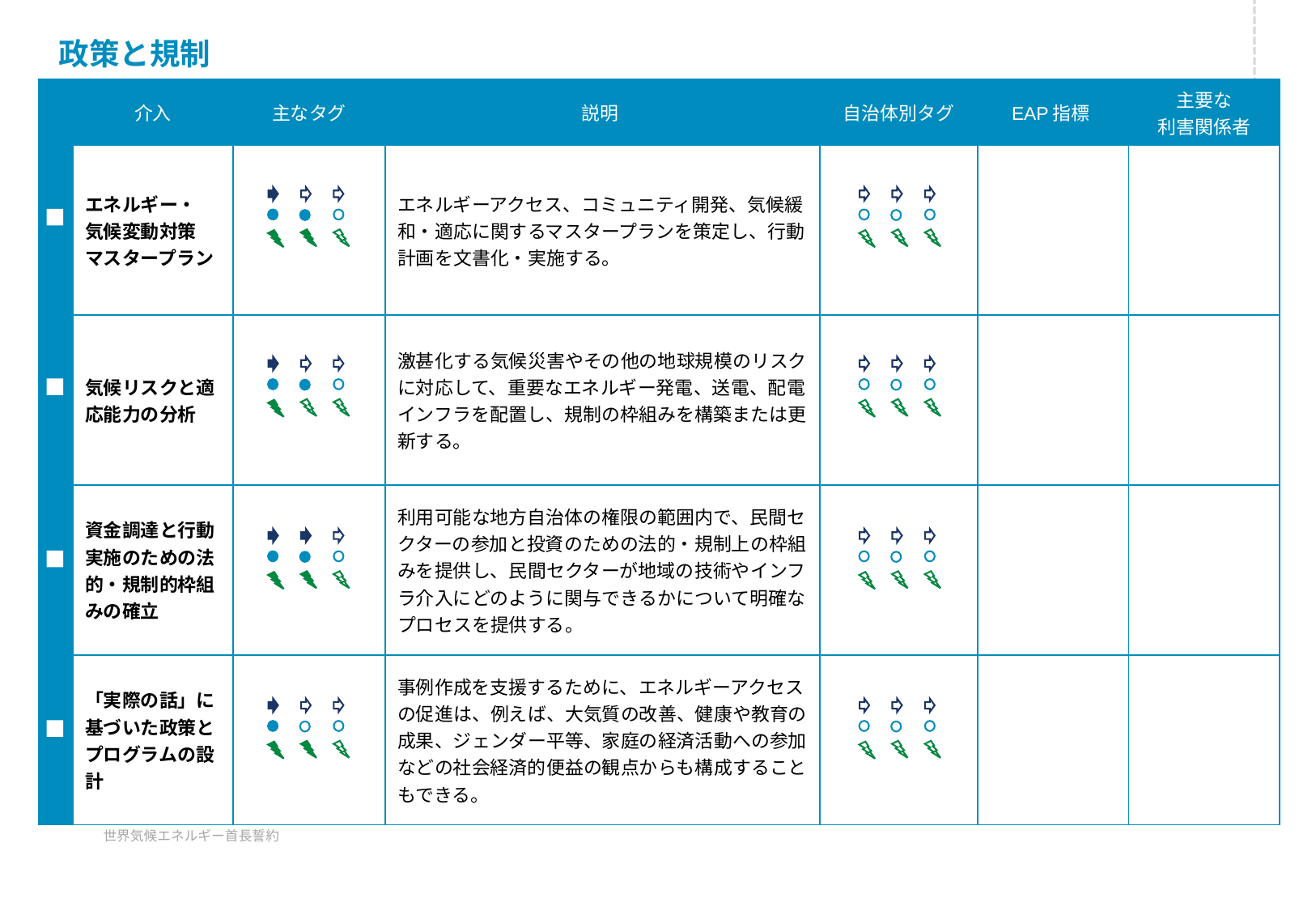

政策と規制
|  | 介入 | 主なタグ | 説明 | 自治体別タグ | EAP指標 | 主要な 利害関係者 |
| --- | --- | --- | --- | --- | --- | --- |
|  | エネルギー・ 気候変動対策 マスタープラン |  | エネルギーアクセス、コミュニティ開発、気候緩和・適応に関するマスタープランを策定し、行動計画を文書化・実施する。 |  |  |  |
|  | 気候リスクと適応能力の分析 |  | 激甚化する気候災害やその他の地球規模のリスクに対応して、重要なエネルギー発電、送電、配電インフラを配置し、規制の枠組みを構築または更新する。 |  |  |  |
|  | 資金調達と行動実施のための法的・規制的枠組みの確立 |  | 利用可能な地方自治体の権限の範囲内で、民間セクターの参加と投資のための法的・規制上の枠組みを提供し、民間セクターが地域の技術やインフラ介入にどのように関与できるかについて明確なプロセスを提供する。 |  |  |  |
|  | 「実際の話」に基づいた政策とプログラムの設計 |  | 事例作成を支援するために、エネルギーアクセスの促進は、例えば、大気質の改善、健康や教育の成果、ジェンダー平等、家庭の経済活動への参加などの社会経済的便益の観点からも構成することもできる。 |  |  |  |